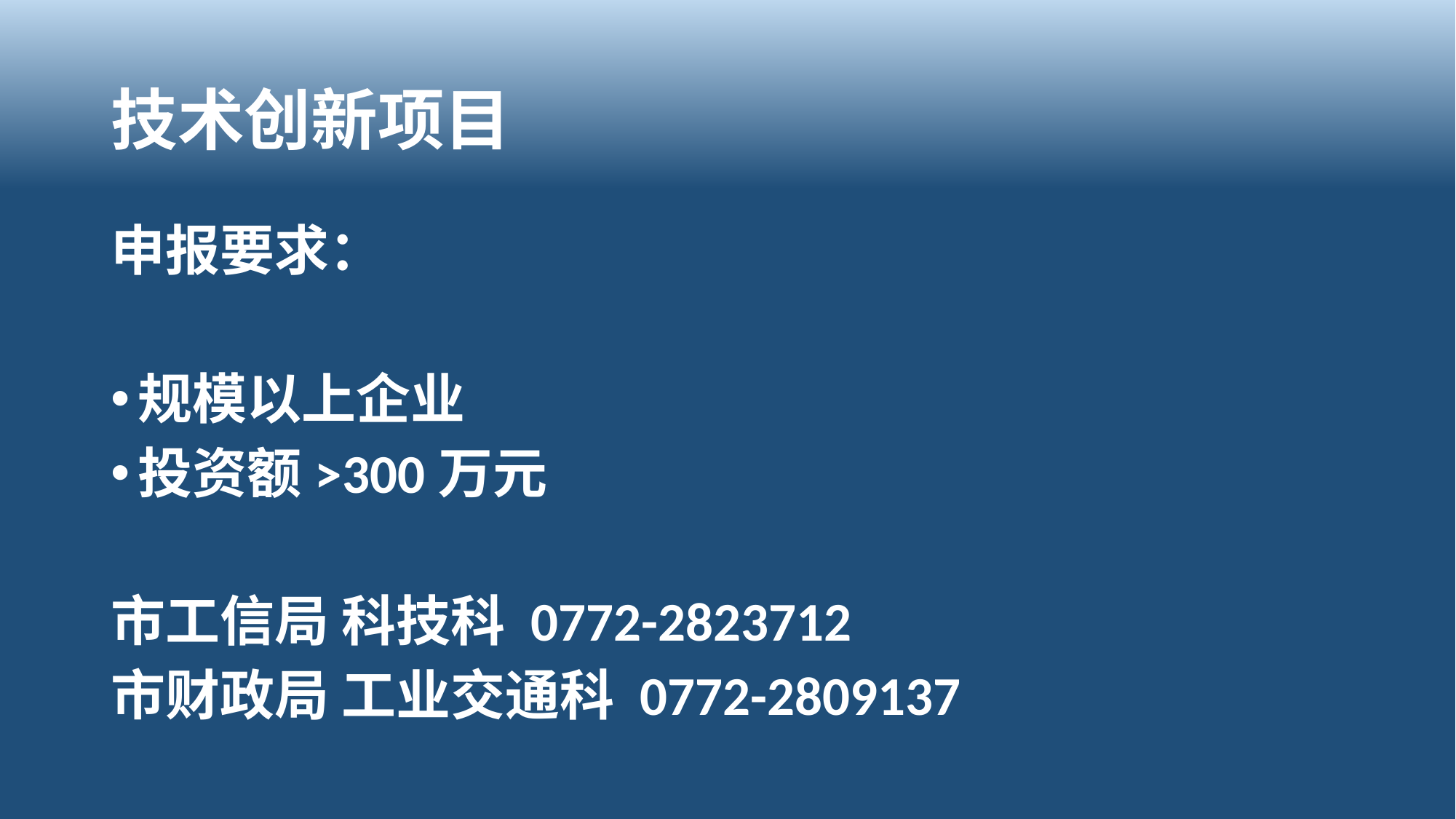

# 技术创新项目
申报要求：

规模以上企业
投资额>300万元

市工信局 科技科 0772-2823712
市财政局 工业交通科 0772-2809137